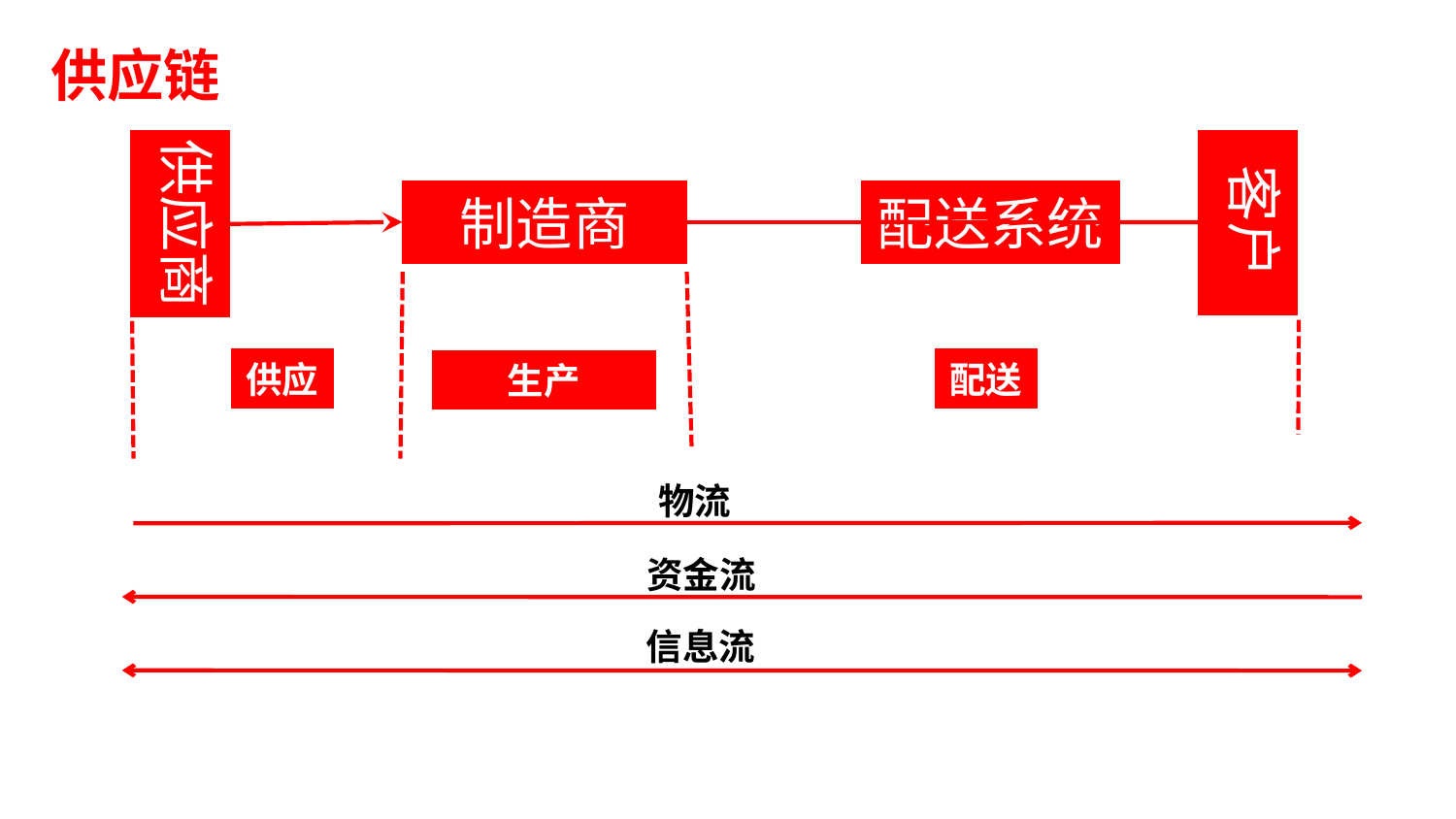

供应链
客户
供应商
制造商
配送系统
供应
配送
生产
物流
资金流
信息流